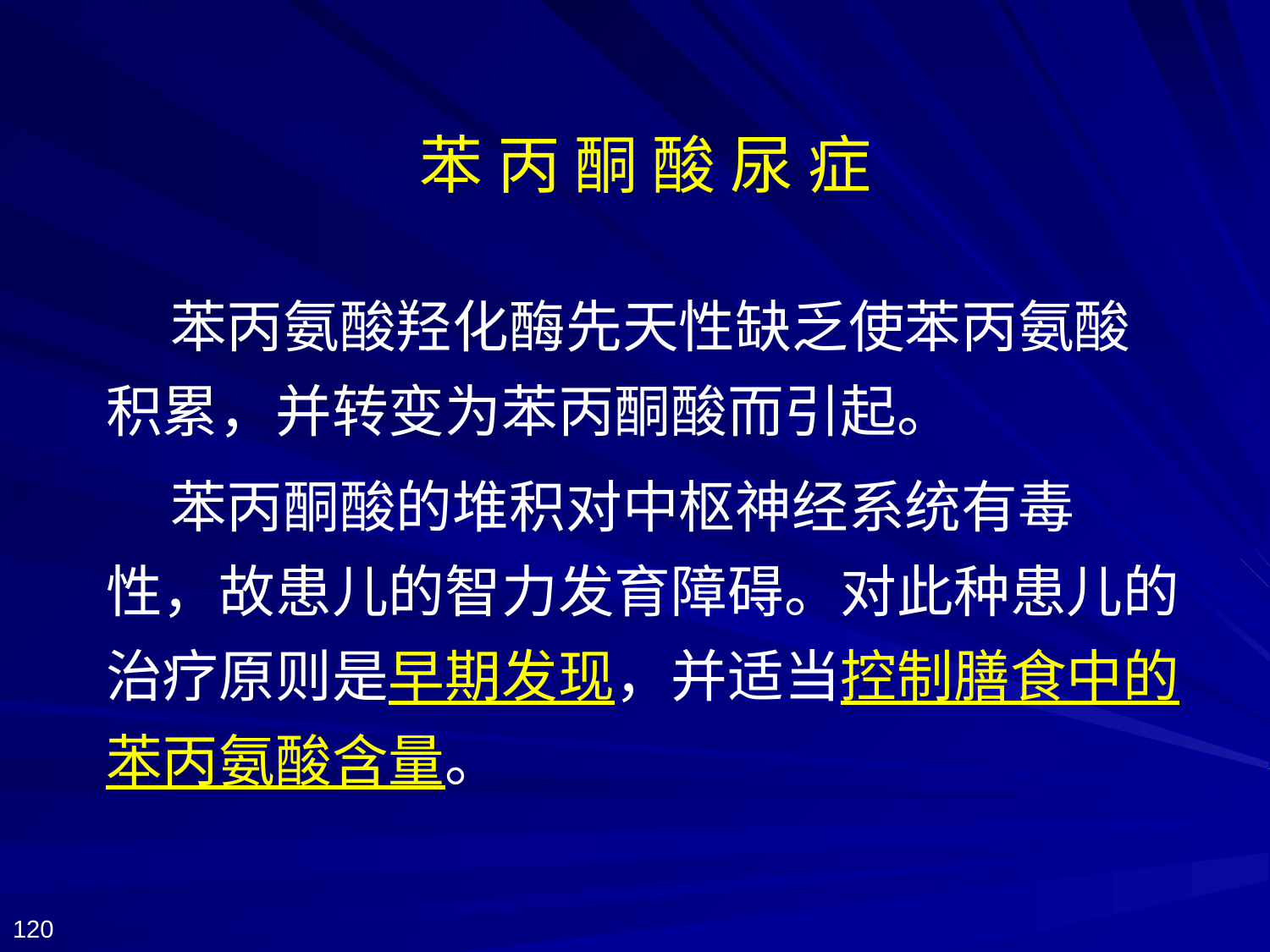

苯 丙 酮 酸 尿 症
    苯丙氨酸羟化酶先天性缺乏使苯丙氨酸积累，并转变为苯丙酮酸而引起。
    苯丙酮酸的堆积对中枢神经系统有毒性，故患儿的智力发育障碍。对此种患儿的治疗原则是早期发现，并适当控制膳食中的苯丙氨酸含量。
120